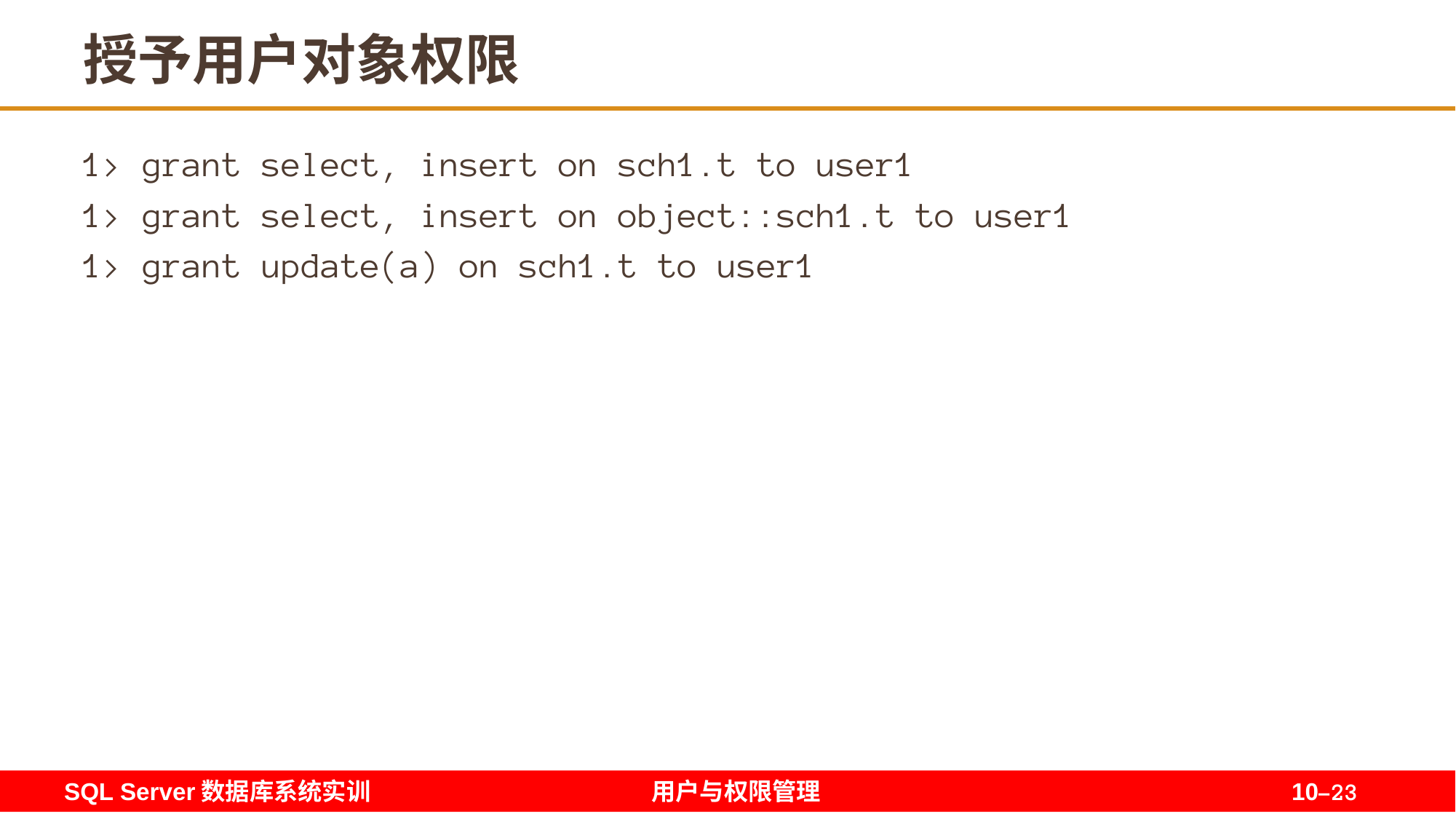

23
# 授予用户对象权限
1> grant select, insert on sch1.t to user1
1> grant select, insert on object::sch1.t to user1
1> grant update(a) on sch1.t to user1